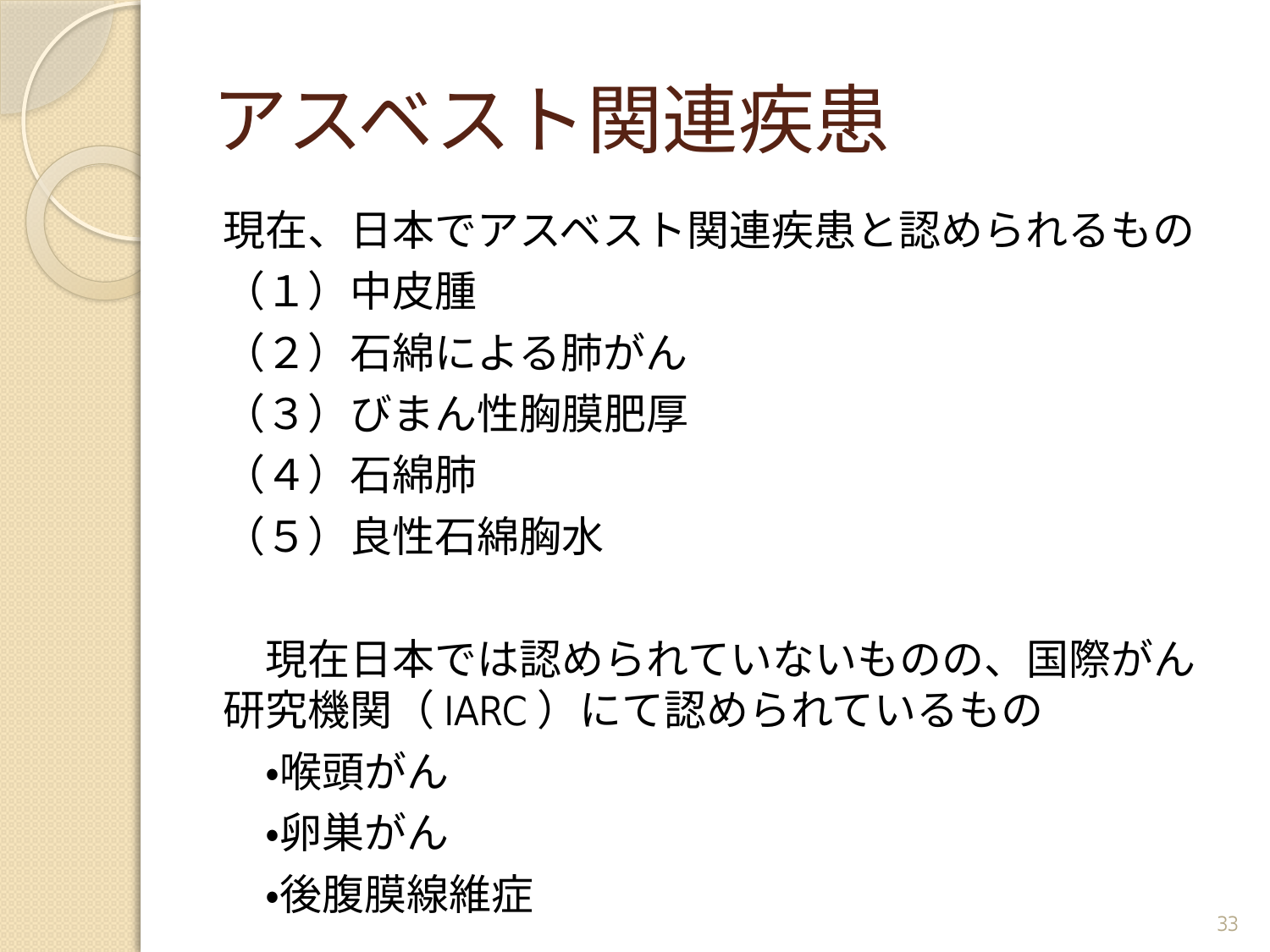

# アスベスト関連疾患
現在、日本でアスベスト関連疾患と認められるもの
（１）中皮腫
（２）石綿による肺がん
（３）びまん性胸膜肥厚
（４）石綿肺
（５）良性石綿胸水

　現在日本では認められていないものの、国際がん研究機関（IARC）にて認められているもの
　・喉頭がん
　・卵巣がん
　・後腹膜線維症
33